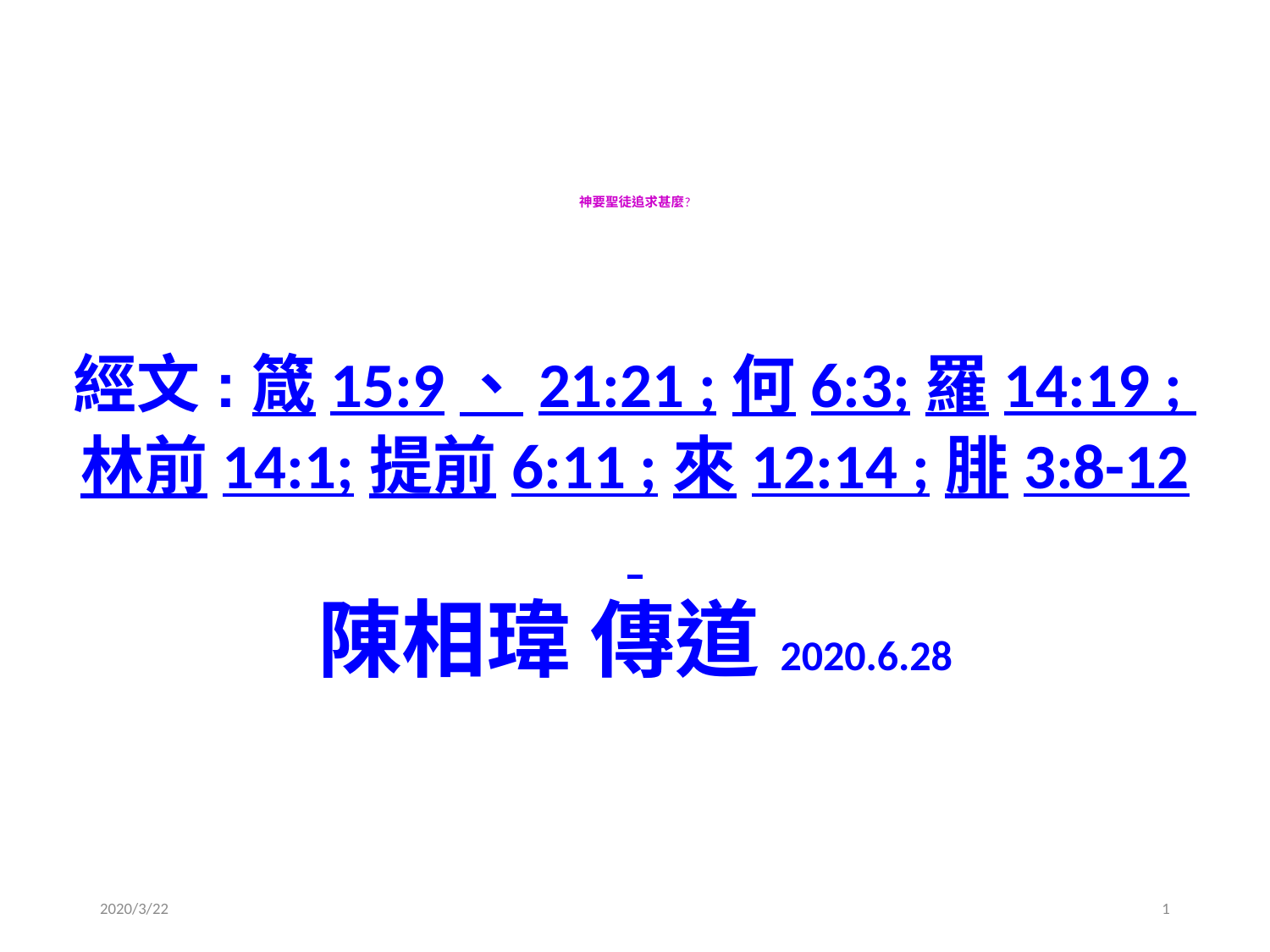

# 神要聖徒追求甚麼?
經文:箴15:9、21:21 ;何6:3;羅14:19 ;
林前14:1;提前6:11 ;來12:14 ;腓3:8-12

陳相瑋 傳道2020.6.28
2020/3/22
1